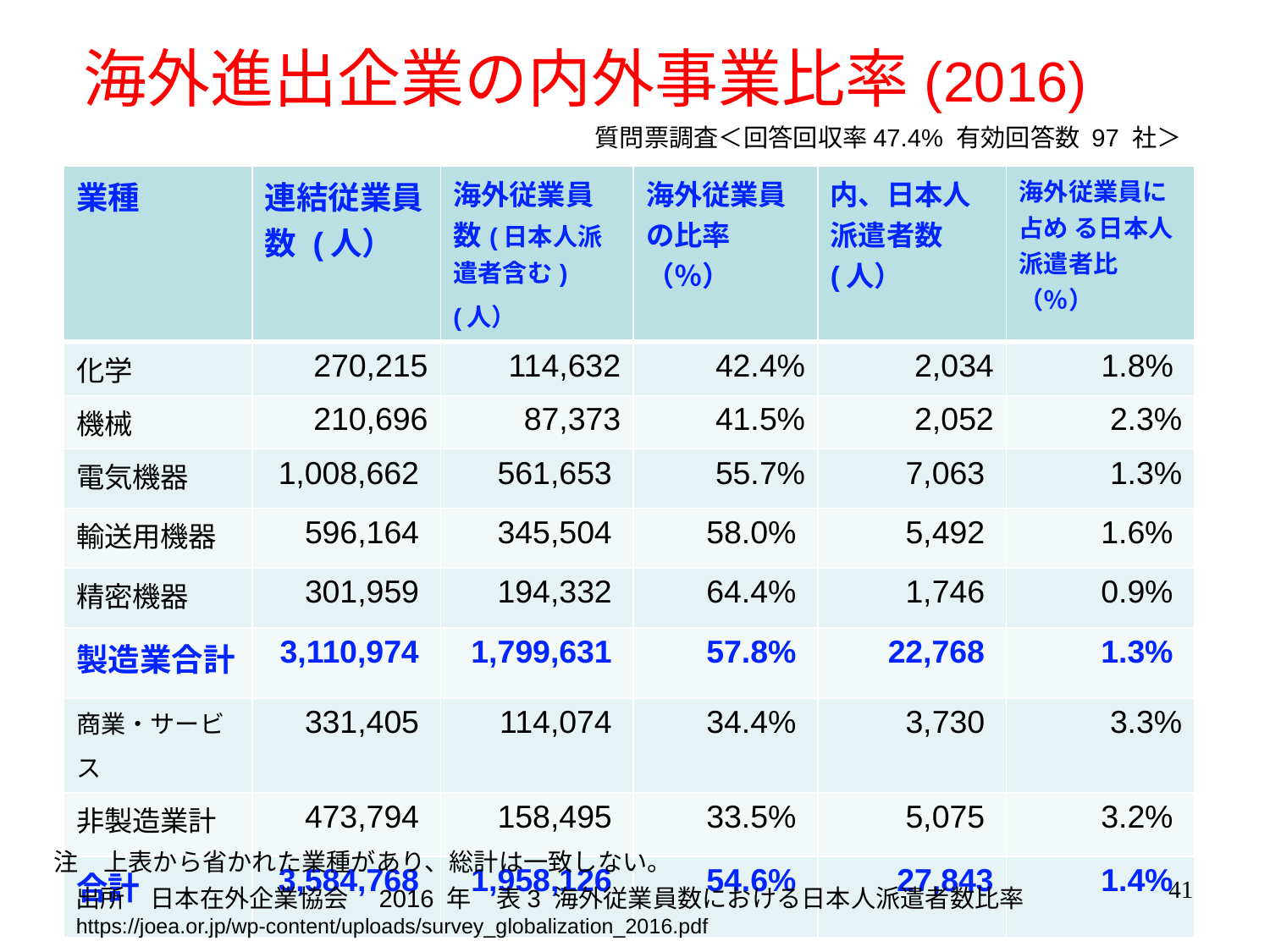

海外進出企業の内外事業比率(2016)
質問票調査＜回答回収率47.4% 有効回答数 97 社＞
| 業種 | 連結従業員数 (人） | 海外従業員 数(日本人派 遣者含む)(人） | 海外従業員の比率 （％） | 内、日本人 派遣者数 (人） | 海外従業員に占め る日本人 派遣者比（％） |
| --- | --- | --- | --- | --- | --- |
| 化学 | 270,215 | 114,632 | 42.4% | 2,034 | 1.8% |
| 機械 | 210,696 | 87,373 | 41.5% | 2,052 | 2.3% |
| 電気機器 | 1,008,662 | 561,653 | 55.7% | 7,063 | 1.3% |
| 輸送用機器 | 596,164 | 345,504 | 58.0% | 5,492 | 1.6% |
| 精密機器 | 301,959 | 194,332 | 64.4% | 1,746 | 0.9% |
| 製造業合計 | 3,110,974 | 1,799,631 | 57.8% | 22,768 | 1.3% |
| 商業・サービス | 331,405 | 114,074 | 34.4% | 3,730 | 3.3% |
| 非製造業計 | 473,794 | 158,495 | 33.5% | 5,075 | 3.2% |
| 合計 | 3,584,768 | 1,958,126 | 54.6% | 27,843 | 1.4% |
#
注　上表から省かれた業種があり、総計は一致しない。
41
出所　日本在外企業協会　2016 年　表3 海外従業員数における日本人派遣者数比率
https://joea.or.jp/wp-content/uploads/survey_globalization_2016.pdf